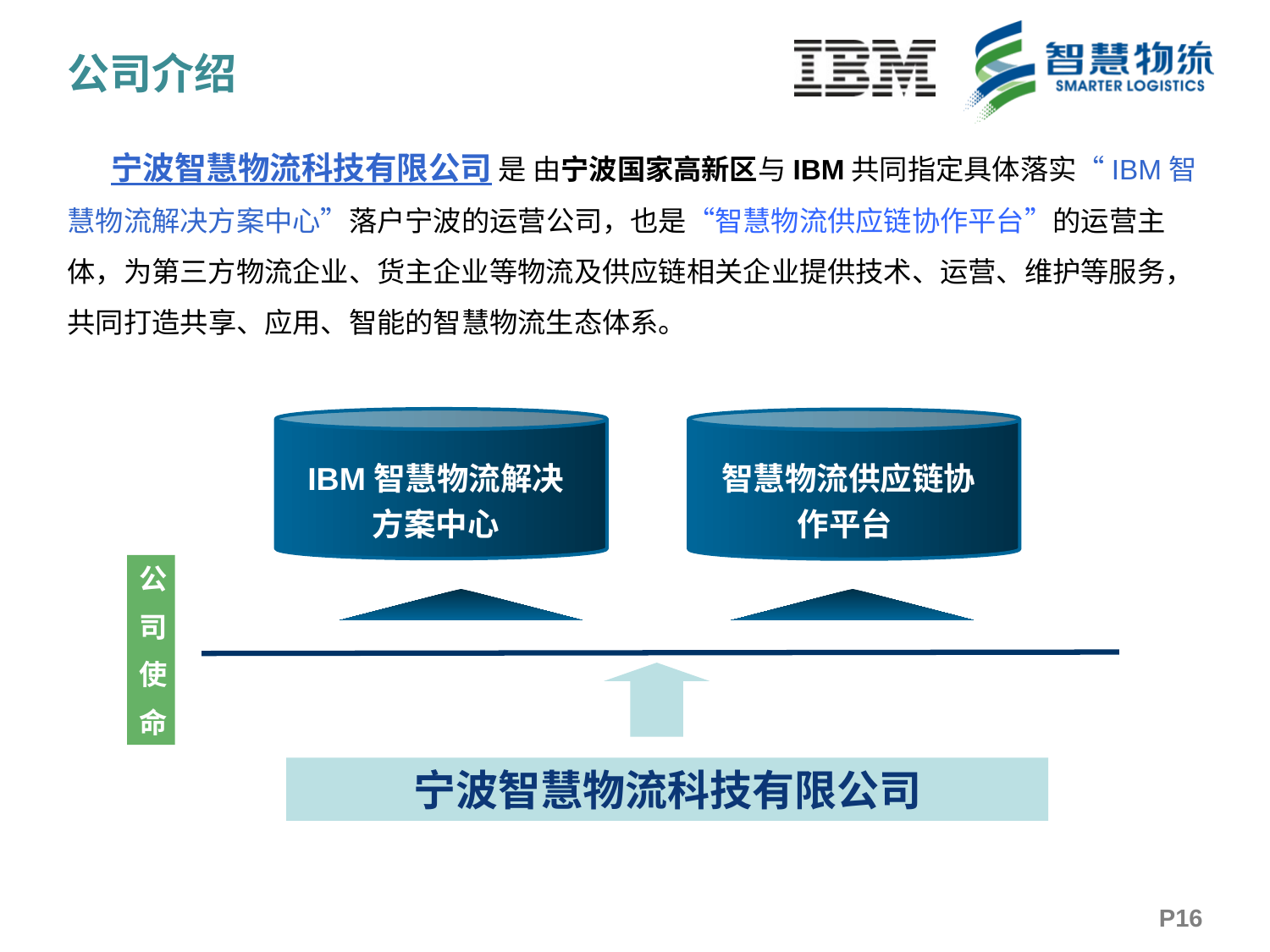

# 公司介绍
     宁波智慧物流科技有限公司 是 由宁波国家高新区与IBM共同指定具体落实“IBM智慧物流解决方案中心”落户宁波的运营公司，也是“智慧物流供应链协作平台”的运营主体，为第三方物流企业、货主企业等物流及供应链相关企业提供技术、运营、维护等服务，共同打造共享、应用、智能的智慧物流生态体系。

IBM智慧物流解决方案中心
智慧物流供应链协作平台
公
司
使
命

宁波智慧物流科技有限公司